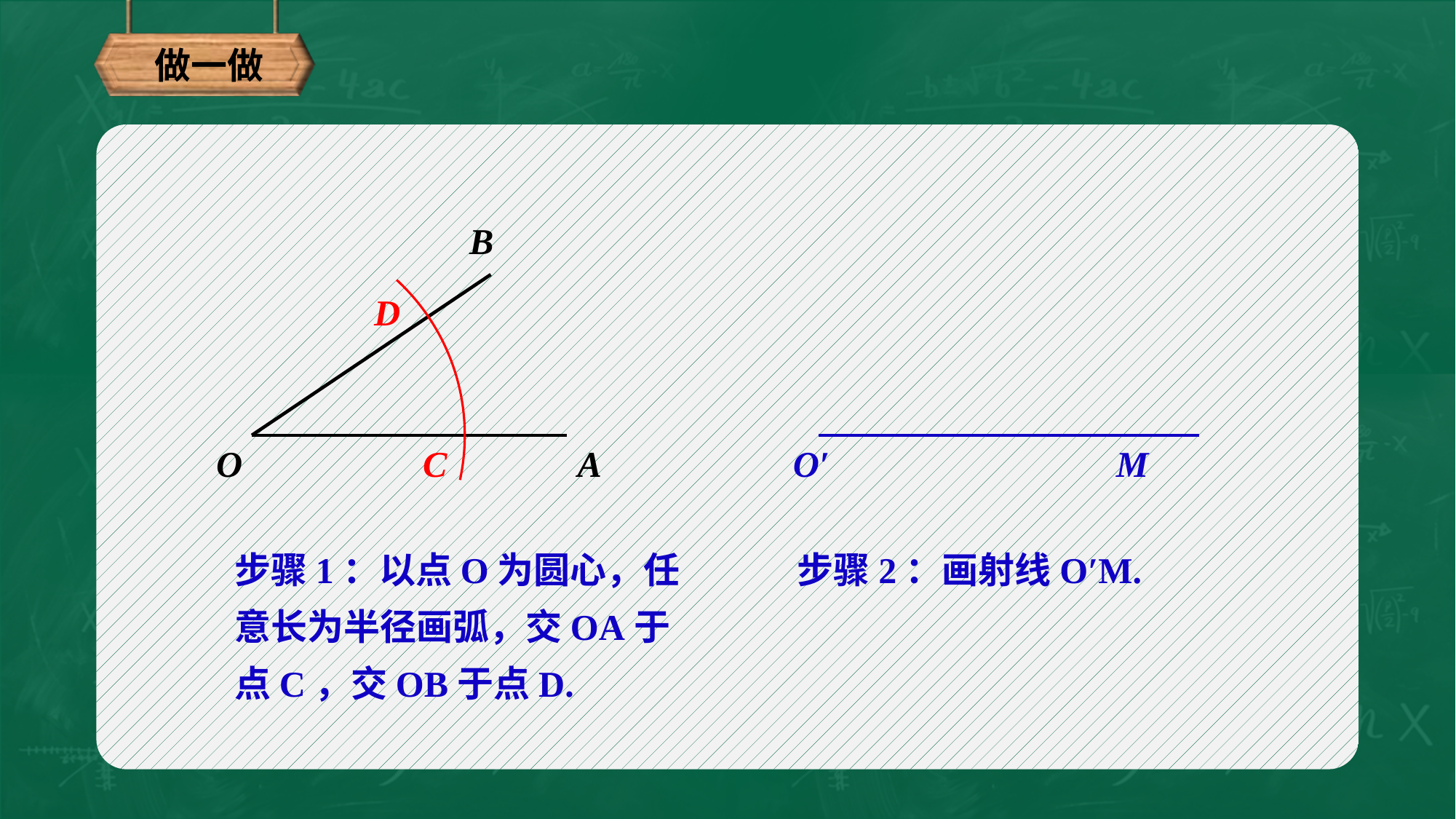

做一做
B
O
A

D
C
O′
M
步骤1：以点O为圆心，任意长为半径画弧，交OA于点C，交OB于点D.
步骤2：画射线O′M.